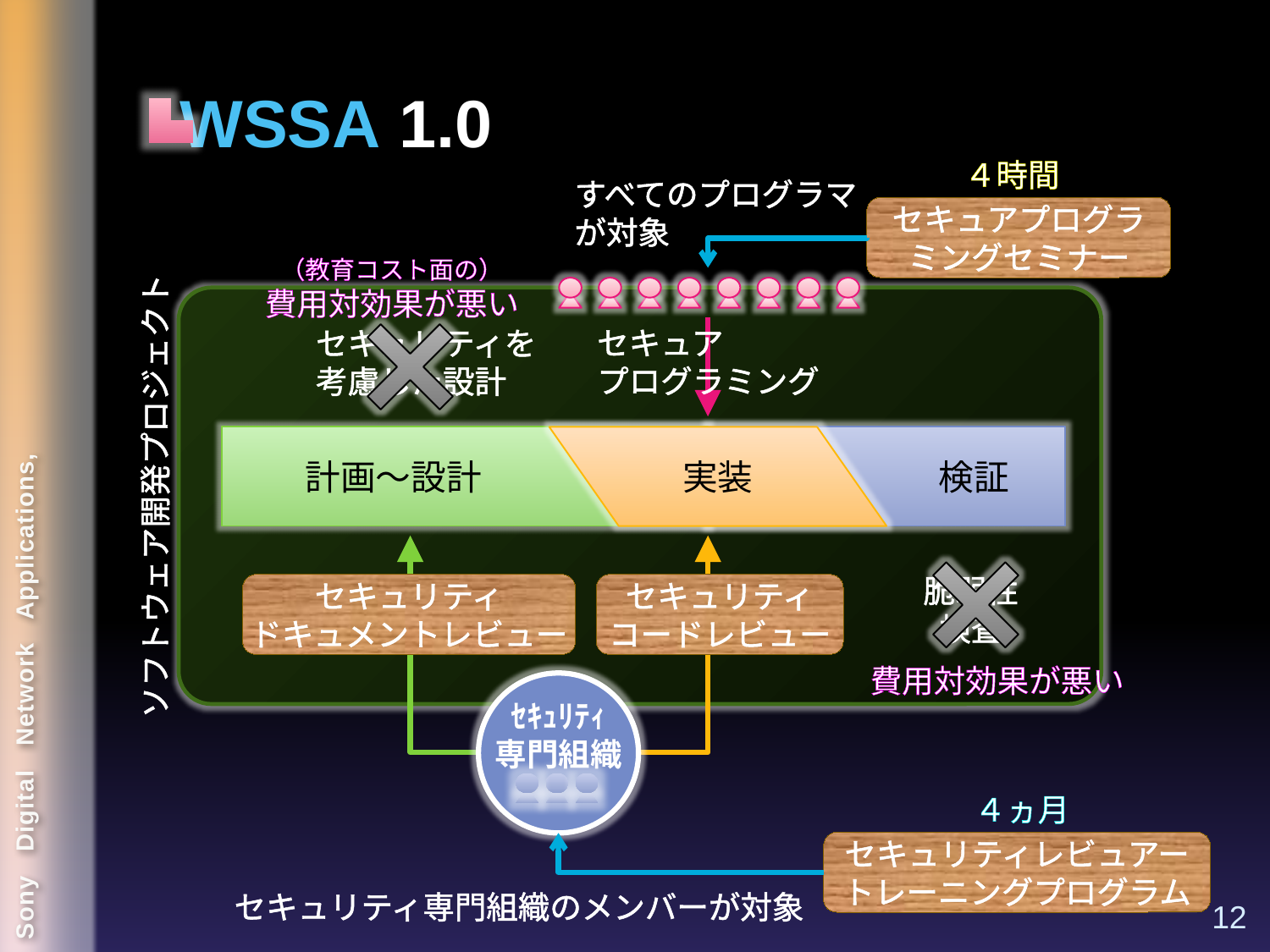

WSSA 1.0

４時間
すべてのプログラマ
が対象
セキュアプログラ
ミングセミナー
（教育コスト面の）
費用対効果が悪い

ソフトウェア開発プロジェクト

セキュア
プログラミング
セキュリティを
考慮した設計

　　計画～設計
実装
検証

脆弱性
検査
セキュリティ
ドキュメントレビュー
セキュリティ
コードレビュー
費用対効果が悪い
ｾｷｭﾘﾃｨ
専門組織

４ヵ月
セキュリティレビュアー
トレーニングプログラム
セキュリティ専門組織のメンバーが対象
12